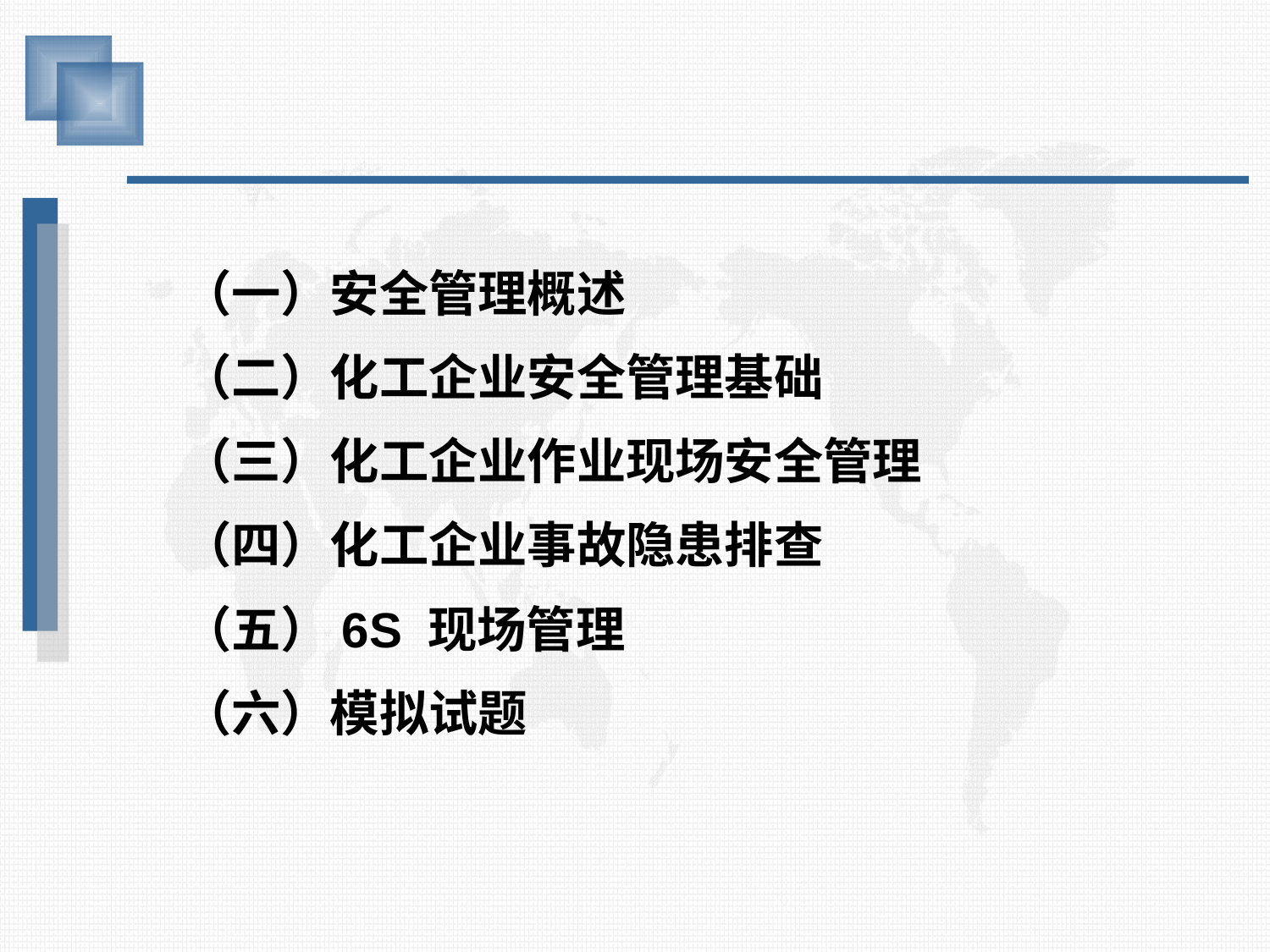

（一）安全管理概述
（二）化工企业安全管理基础
（三）化工企业作业现场安全管理
（四）化工企业事故隐患排查
（五）6S 现场管理
（六）模拟试题